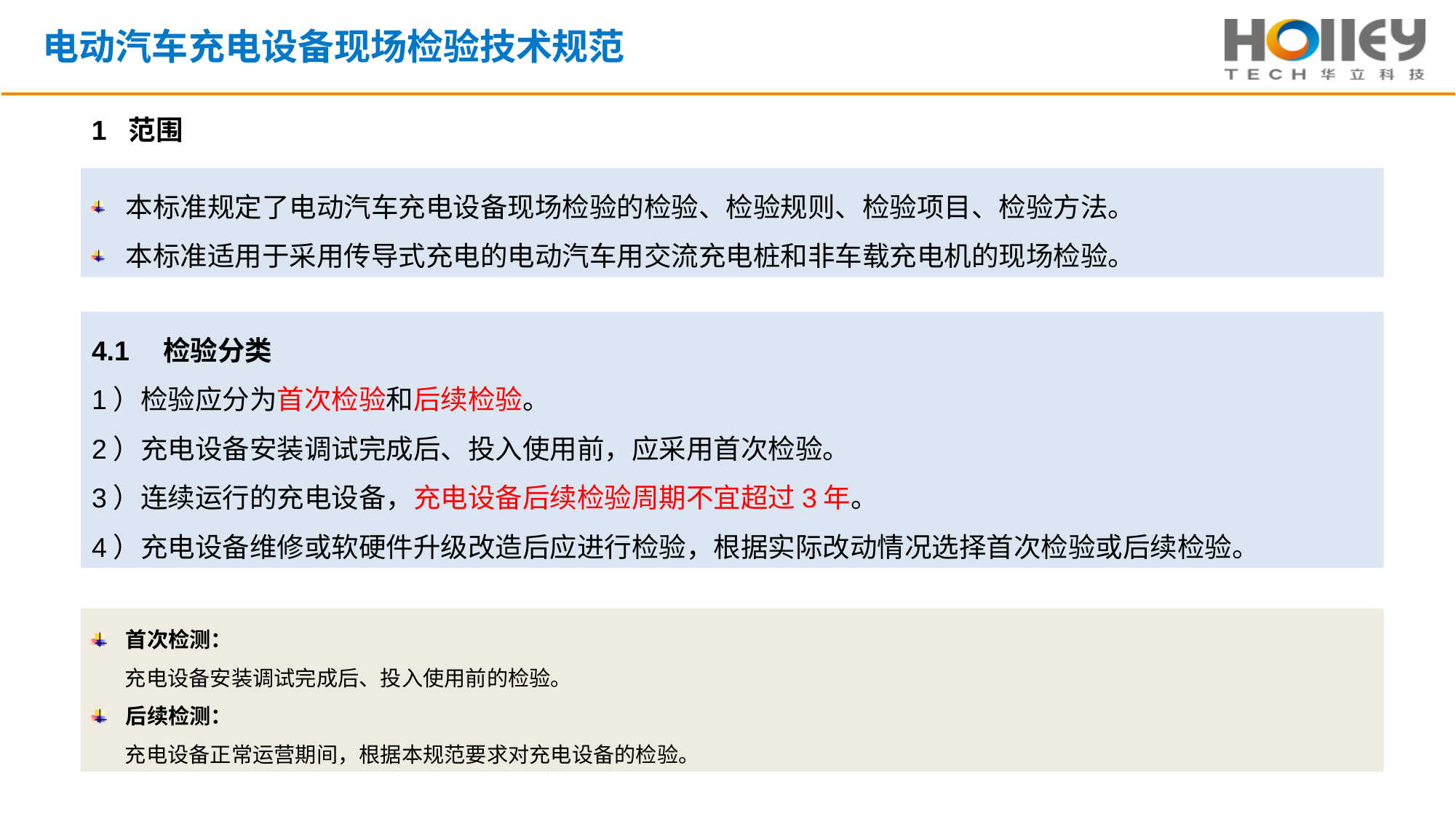

电动汽车充电设备现场检验技术规范
1  范围
本标准规定了电动汽车充电设备现场检验的检验、检验规则、检验项目、检验方法。
本标准适用于采用传导式充电的电动汽车用交流充电桩和非车载充电机的现场检验。
4.1　检验分类
1）检验应分为首次检验和后续检验。
2）充电设备安装调试完成后、投入使用前，应采用首次检验。
3）连续运行的充电设备，充电设备后续检验周期不宜超过3年。
4）充电设备维修或软硬件升级改造后应进行检验，根据实际改动情况选择首次检验或后续检验。
首次检测：
      充电设备安装调试完成后、投入使用前的检验。
后续检测：
      充电设备正常运营期间，根据本规范要求对充电设备的检验。